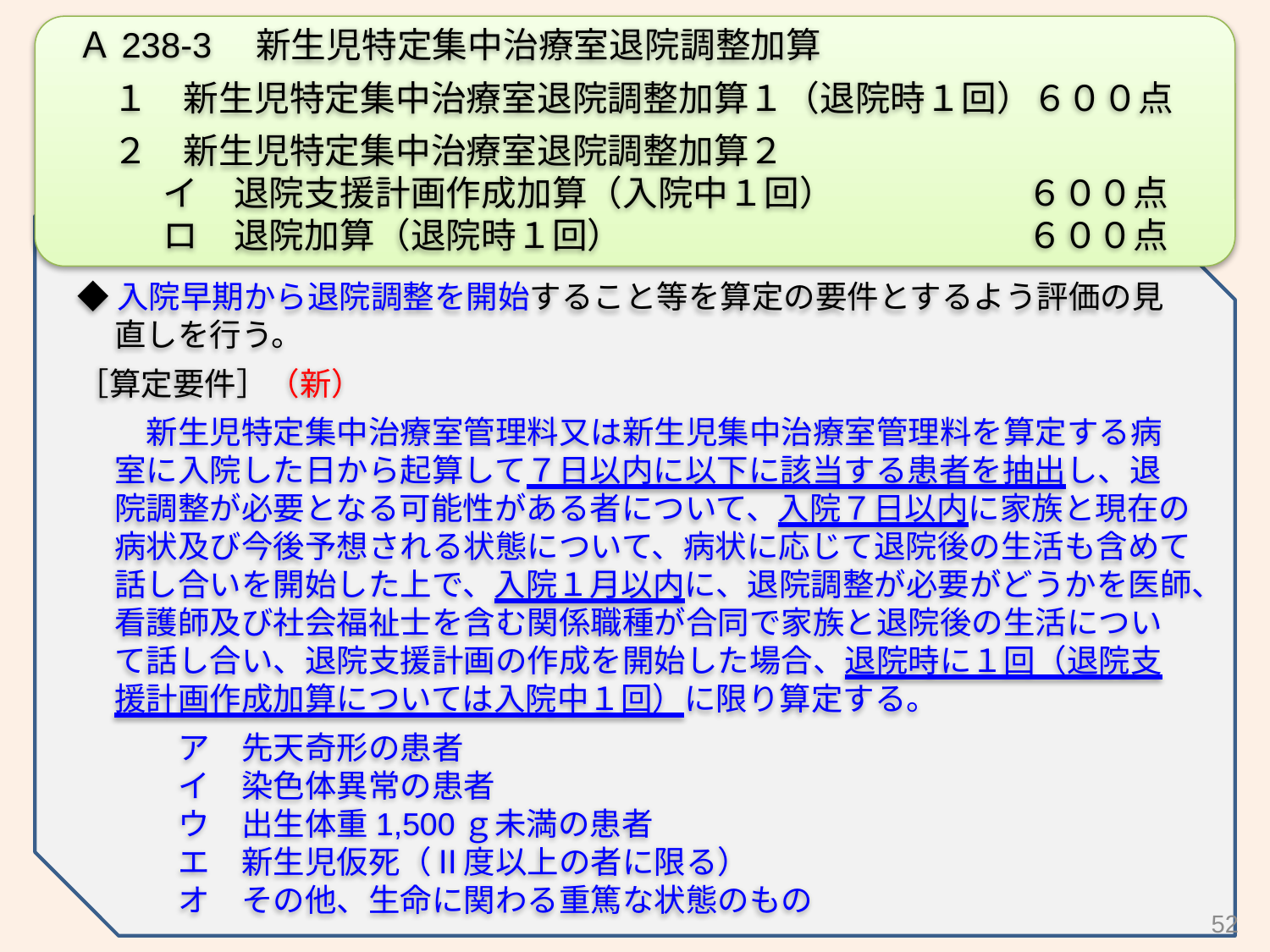

Ａ238-3　新生児特定集中治療室退院調整加算
　１　新生児特定集中治療室退院調整加算１（退院時１回）６００点
　２　新生児特定集中治療室退院調整加算２
　イ　退院支援計画作成加算（入院中１回）　　　　　  ６００点
　ロ　退院加算（退院時１回）　　　　　　　　　　　  ６００点
◆入院早期から退院調整を開始すること等を算定の要件とするよう評価の見直しを行う。
［算定要件］（新）
　新生児特定集中治療室管理料又は新生児集中治療室管理料を算定する病室に入院した日から起算して７日以内に以下に該当する患者を抽出し、退院調整が必要となる可能性がある者について、入院７日以内に家族と現在の病状及び今後予想される状態について、病状に応じて退院後の生活も含めて話し合いを開始した上で、入院１月以内に、退院調整が必要がどうかを医師、看護師及び社会福祉士を含む関係職種が合同で家族と退院後の生活について話し合い、退院支援計画の作成を開始した場合、退院時に１回（退院支援計画作成加算については入院中１回）に限り算定する。
　　ア　先天奇形の患者
　　イ　染色体異常の患者
　　ウ　出生体重1,500ｇ未満の患者
　　エ　新生児仮死（Ⅱ度以上の者に限る）
　　オ　その他、生命に関わる重篤な状態のもの

52